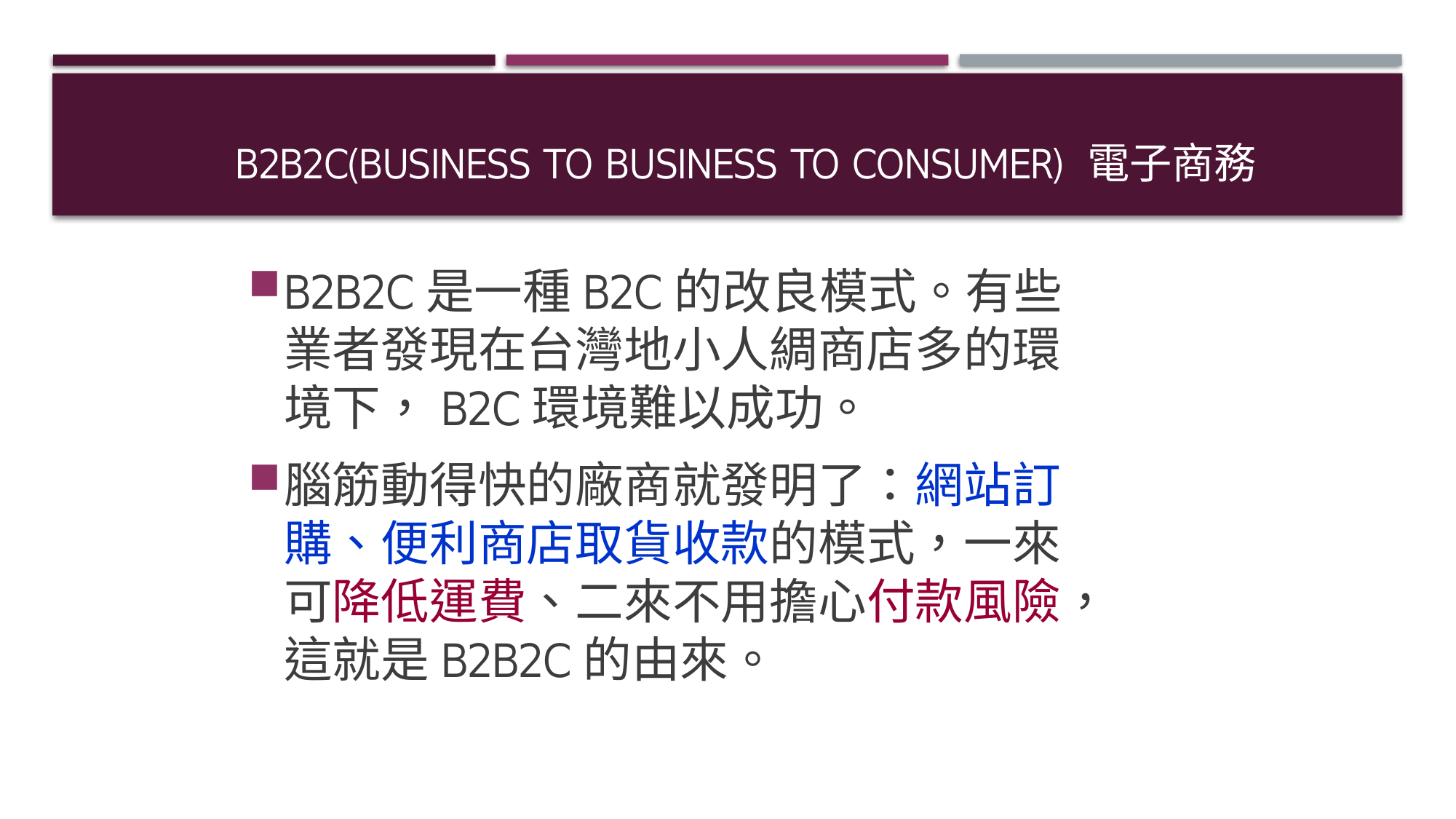

# B2B2C(Business to Business to Consumer) 電子商務
B2B2C是一種B2C的改良模式。有些業者發現在台灣地小人綢商店多的環境下，B2C環境難以成功。
腦筋動得快的廠商就發明了：網站訂購、便利商店取貨收款的模式，一來可降低運費、二來不用擔心付款風險，這就是B2B2C的由來。